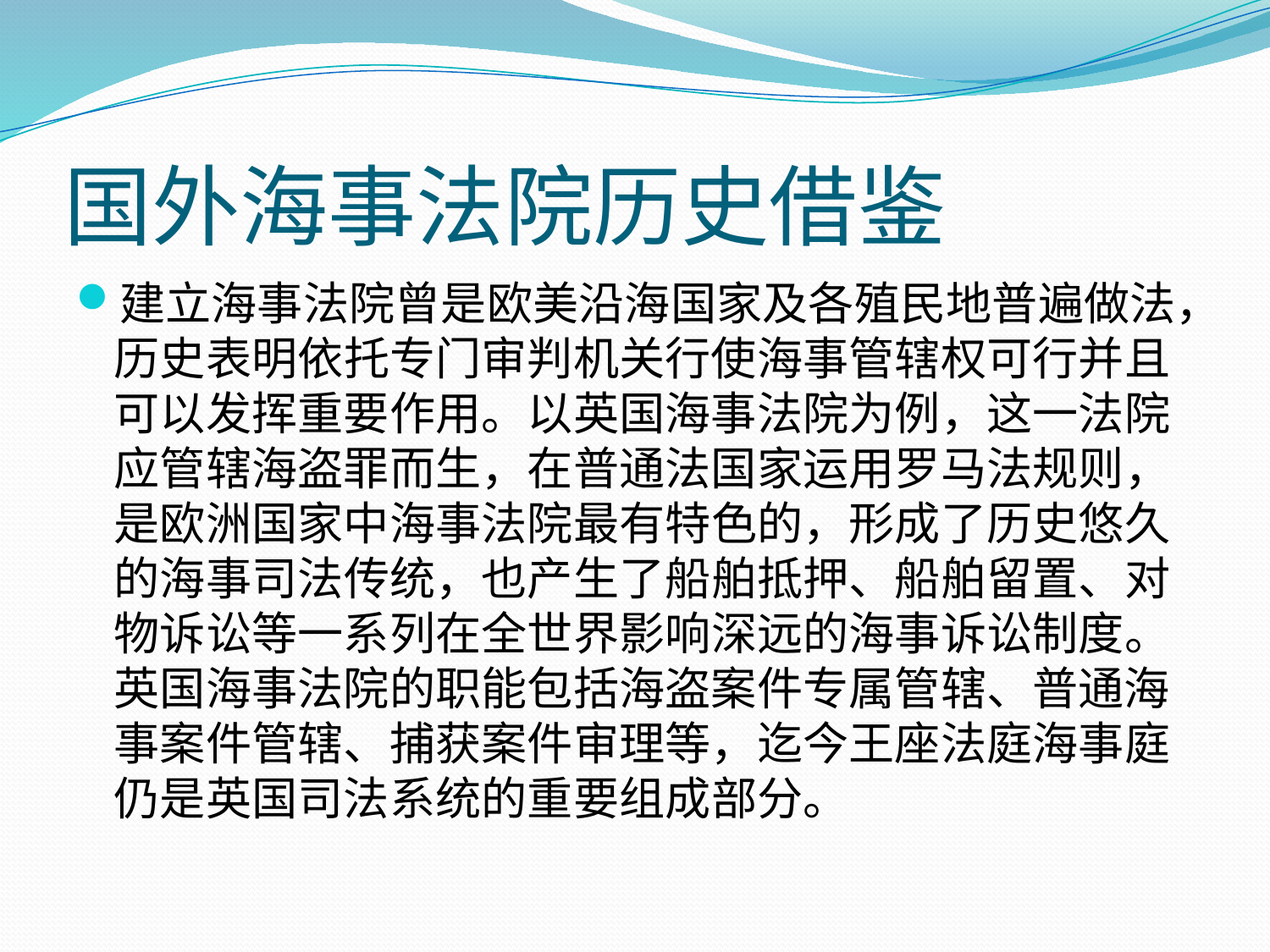

# 国外海事法院历史借鉴
建立海事法院曾是欧美沿海国家及各殖民地普遍做法，历史表明依托专门审判机关行使海事管辖权可行并且可以发挥重要作用。以英国海事法院为例，这一法院应管辖海盗罪而生，在普通法国家运用罗马法规则，是欧洲国家中海事法院最有特色的，形成了历史悠久的海事司法传统，也产生了船舶抵押、船舶留置、对物诉讼等一系列在全世界影响深远的海事诉讼制度。英国海事法院的职能包括海盗案件专属管辖、普通海事案件管辖、捕获案件审理等，迄今王座法庭海事庭仍是英国司法系统的重要组成部分。